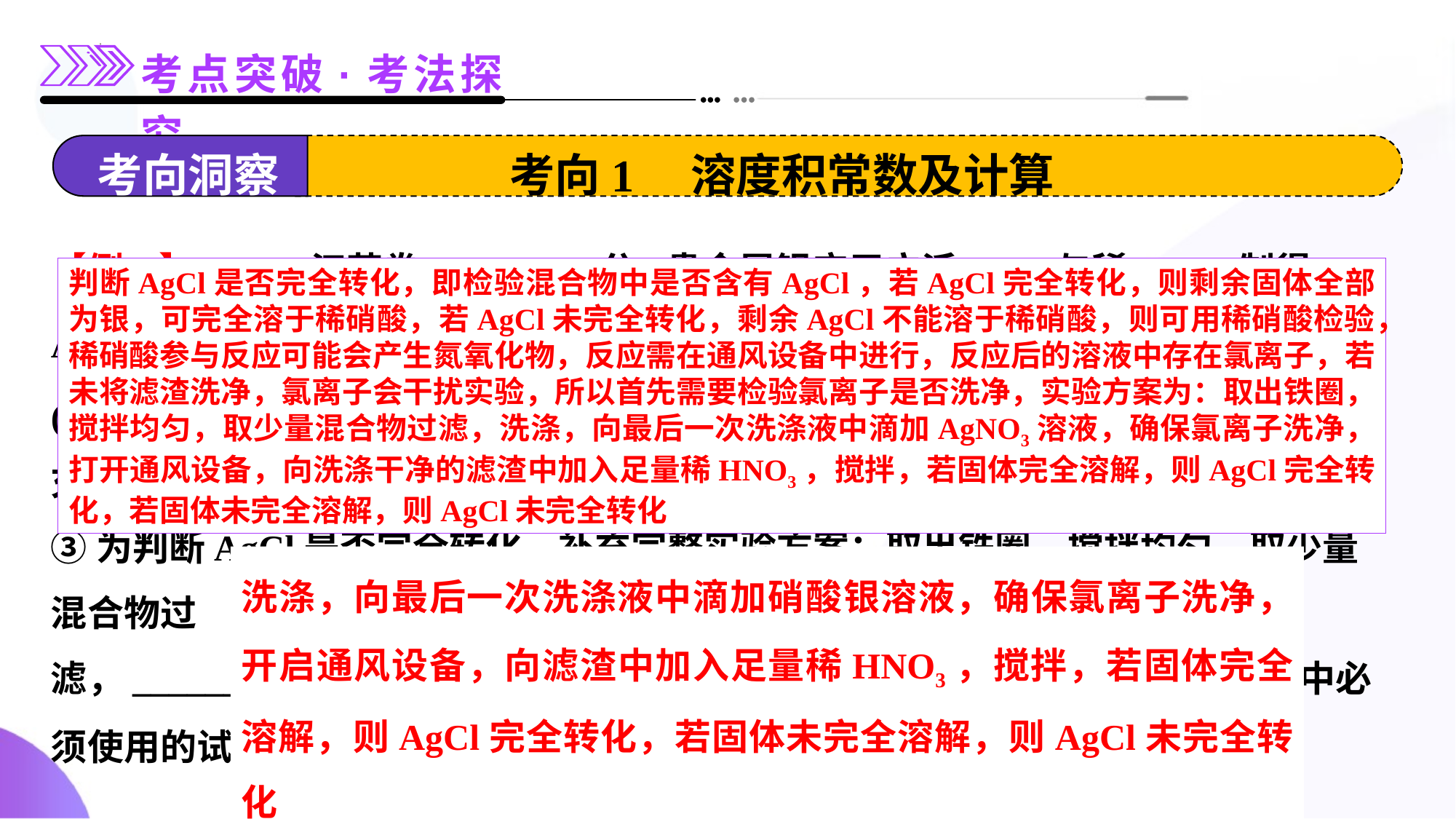

考向1    溶度积常数及计算
【例1】(2024·江苏卷，16，15分)贵金属银应用广泛。Ag与稀HNO3制得AgNO3，常用于循环处理高氯废水。
(2)还原AgCl。在AgCl沉淀中埋入铁圈并压实，加入足量0.5mol·L-1盐酸后静置，充分反应得到Ag。
③为判断AgCl是否完全转化，补充完整实验方案：取出铁圈，搅拌均匀，取少量混合物过滤，___________________________________________________________[实验中必须使用的试剂和设备：稀HNO3、AgNO3溶液，通风设备]
判断AgCl是否完全转化，即检验混合物中是否含有AgCl，若AgCl完全转化，则剩余固体全部为银，可完全溶于稀硝酸，若AgCl未完全转化，剩余AgCl不能溶于稀硝酸，则可用稀硝酸检验，稀硝酸参与反应可能会产生氮氧化物，反应需在通风设备中进行，反应后的溶液中存在氯离子，若未将滤渣洗净，氯离子会干扰实验，所以首先需要检验氯离子是否洗净，实验方案为：取出铁圈，搅拌均匀，取少量混合物过滤，洗涤，向最后一次洗涤液中滴加AgNO3溶液，确保氯离子洗净，打开通风设备，向洗涤干净的滤渣中加入足量稀HNO3，搅拌，若固体完全溶解，则AgCl完全转化，若固体未完全溶解，则AgCl未完全转化
洗涤，向最后一次洗涤液中滴加硝酸银溶液，确保氯离子洗净，开启通风设备，向滤渣中加入足量稀HNO3，搅拌，若固体完全溶解，则AgCl完全转化，若固体未完全溶解，则AgCl未完全转化